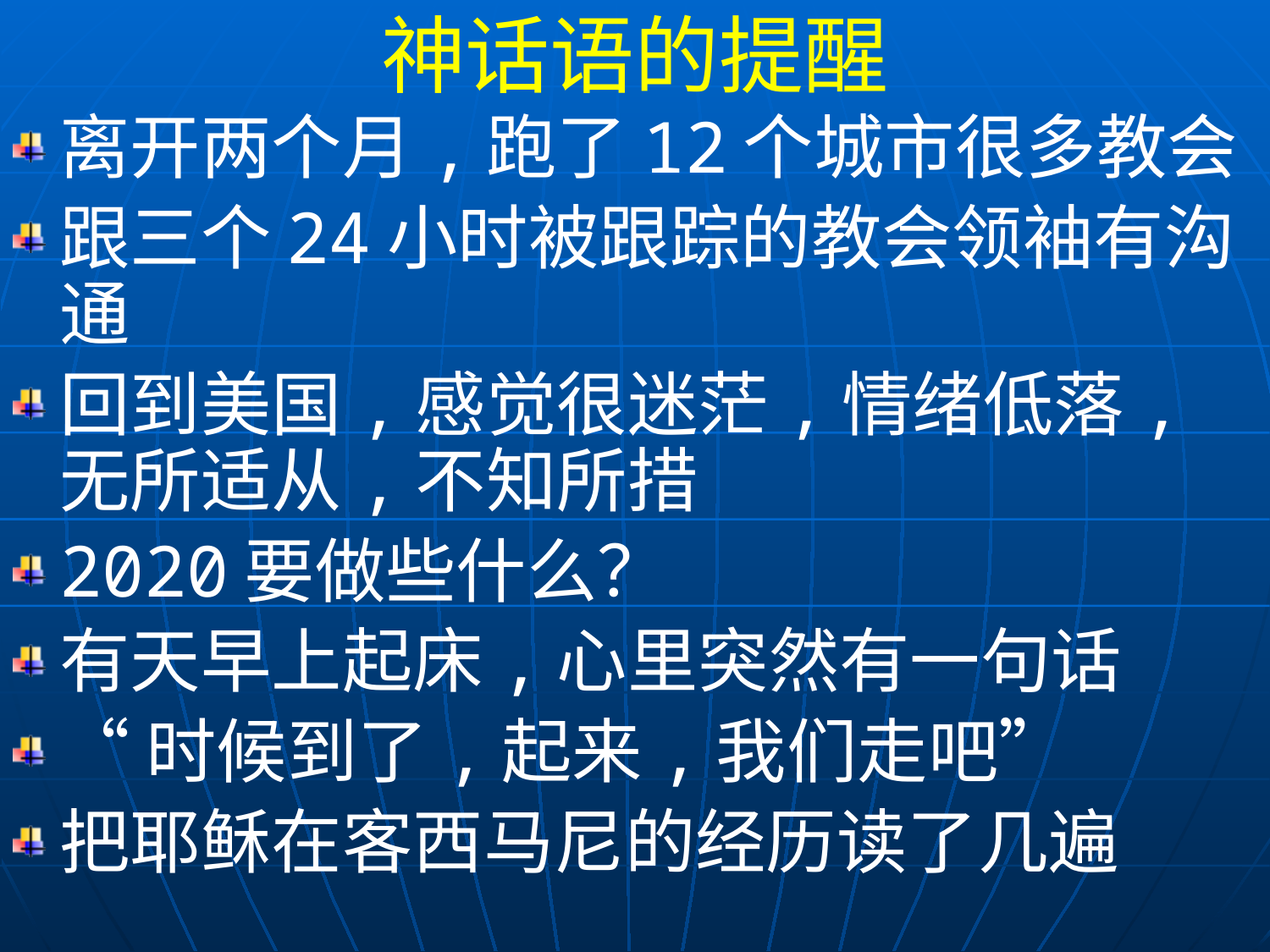

神话语的提醒
离开两个月,跑了12个城市很多教会
跟三个24小时被跟踪的教会领袖有沟通
回到美国,感觉很迷茫,情绪低落,无所适从,不知所措
2020要做些什么？
有天早上起床,心里突然有一句话
“时候到了,起来,我们走吧”
把耶稣在客西马尼的经历读了几遍